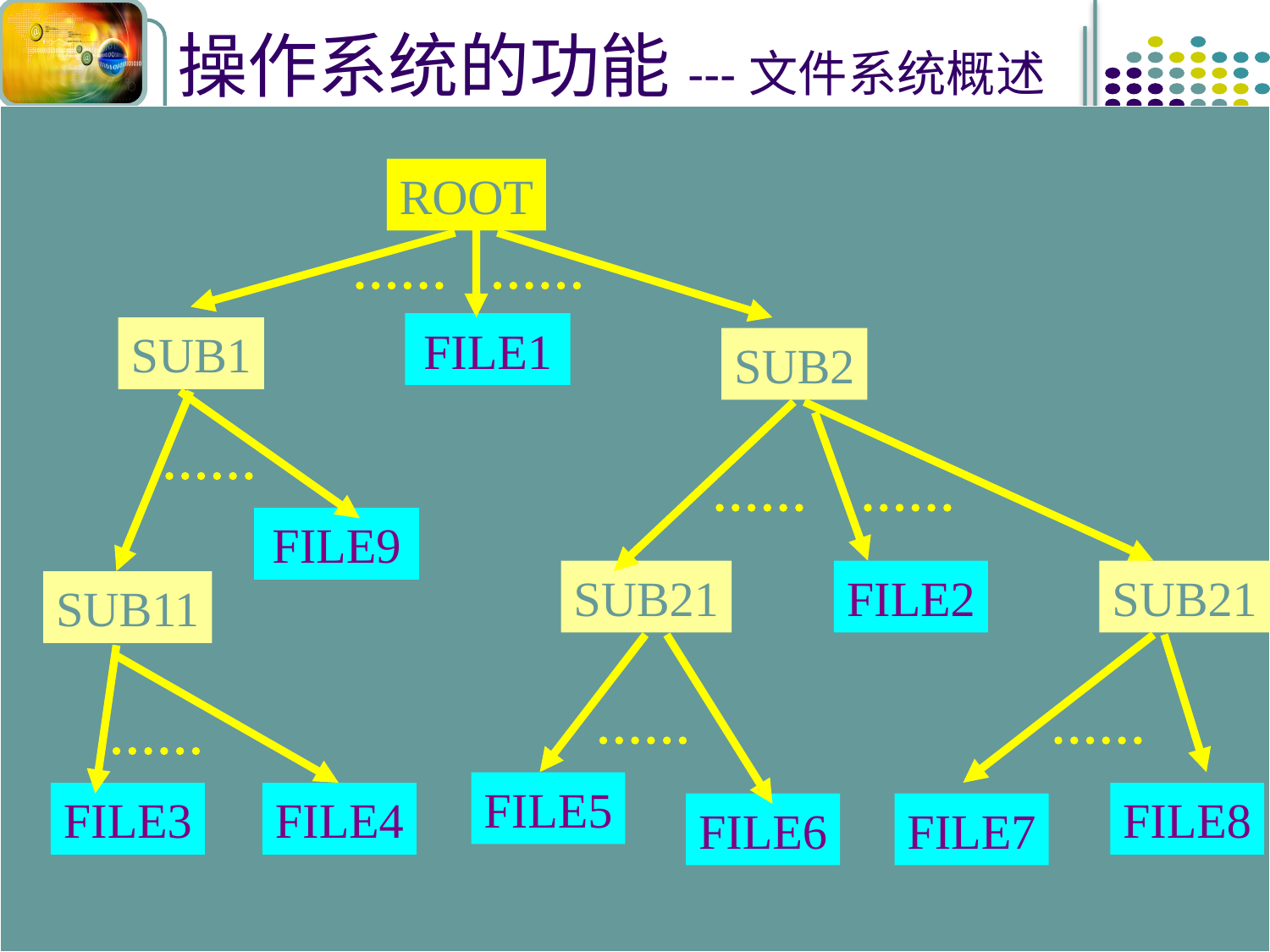

# 操作系统的功能---文件系统概述

ROOT

FILE1
SUB1
SUB2

FILE9

SUB21
FILE2
SUB21
SUB11

FILE5
FILE3
FILE4
FILE8
FILE6
FILE7